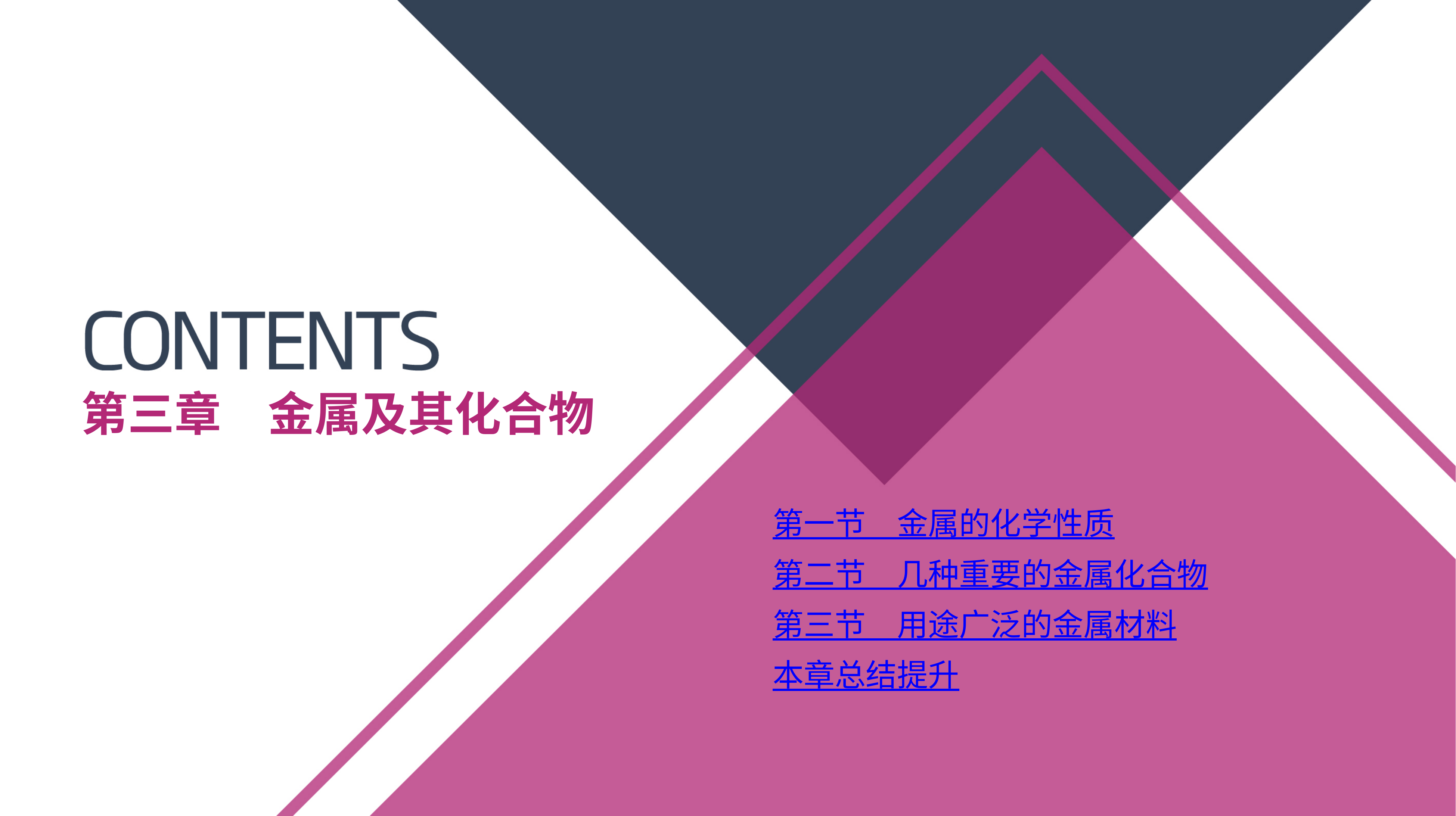

第三章　金属及其化合物
第一节　金属的化学性质
第二节　几种重要的金属化合物
第三节　用途广泛的金属材料
本章总结提升